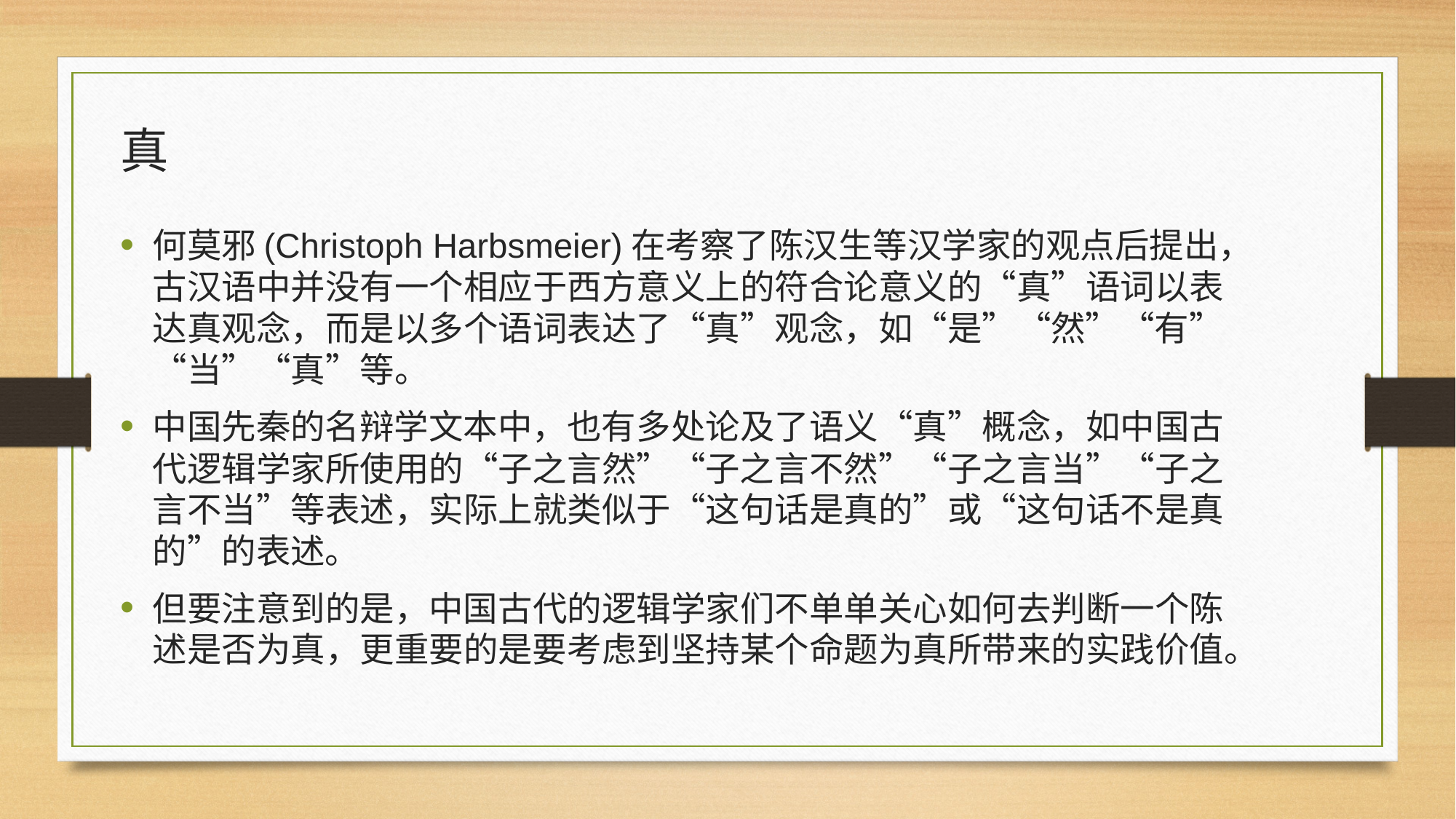

真
何莫邪(Christoph Harbsmeier)在考察了陈汉生等汉学家的观点后提出，古汉语中并没有一个相应于西方意义上的符合论意义的“真”语词以表达真观念，而是以多个语词表达了“真”观念，如“是”“然”“有”“当”“真”等。
中国先秦的名辩学文本中，也有多处论及了语义“真”概念，如中国古代逻辑学家所使用的“子之言然”“子之言不然”“子之言当”“子之言不当”等表述，实际上就类似于“这句话是真的”或“这句话不是真的”的表述。
但要注意到的是，中国古代的逻辑学家们不单单关心如何去判断一个陈述是否为真，更重要的是要考虑到坚持某个命题为真所带来的实践价值。